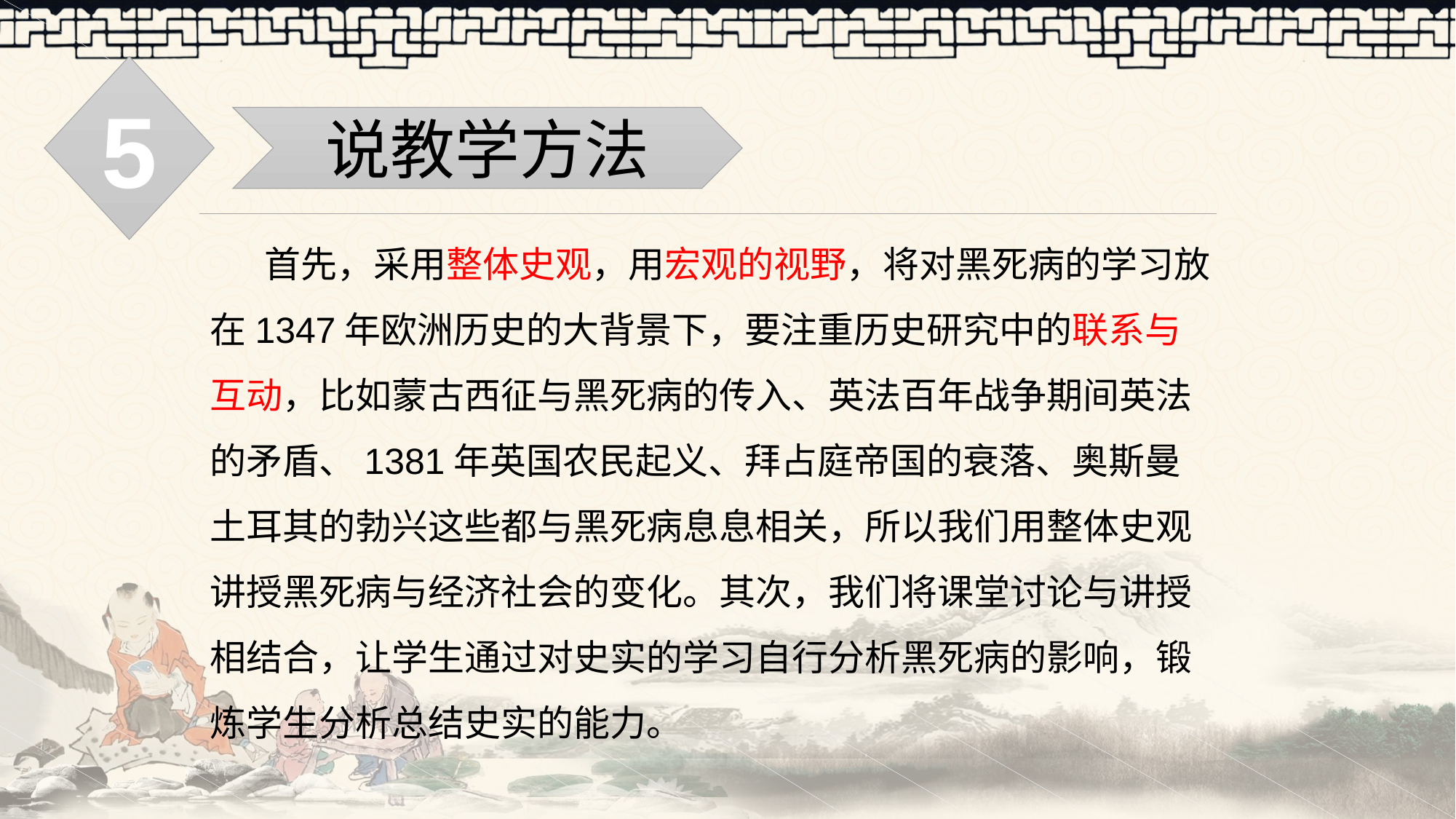

5
说教学方法
首先，采用整体史观，用宏观的视野，将对黑死病的学习放在1347年欧洲历史的大背景下，要注重历史研究中的联系与互动，比如蒙古西征与黑死病的传入、英法百年战争期间英法的矛盾、1381年英国农民起义、拜占庭帝国的衰落、奥斯曼土耳其的勃兴这些都与黑死病息息相关，所以我们用整体史观讲授黑死病与经济社会的变化。其次，我们将课堂讨论与讲授相结合，让学生通过对史实的学习自行分析黑死病的影响，锻炼学生分析总结史实的能力。